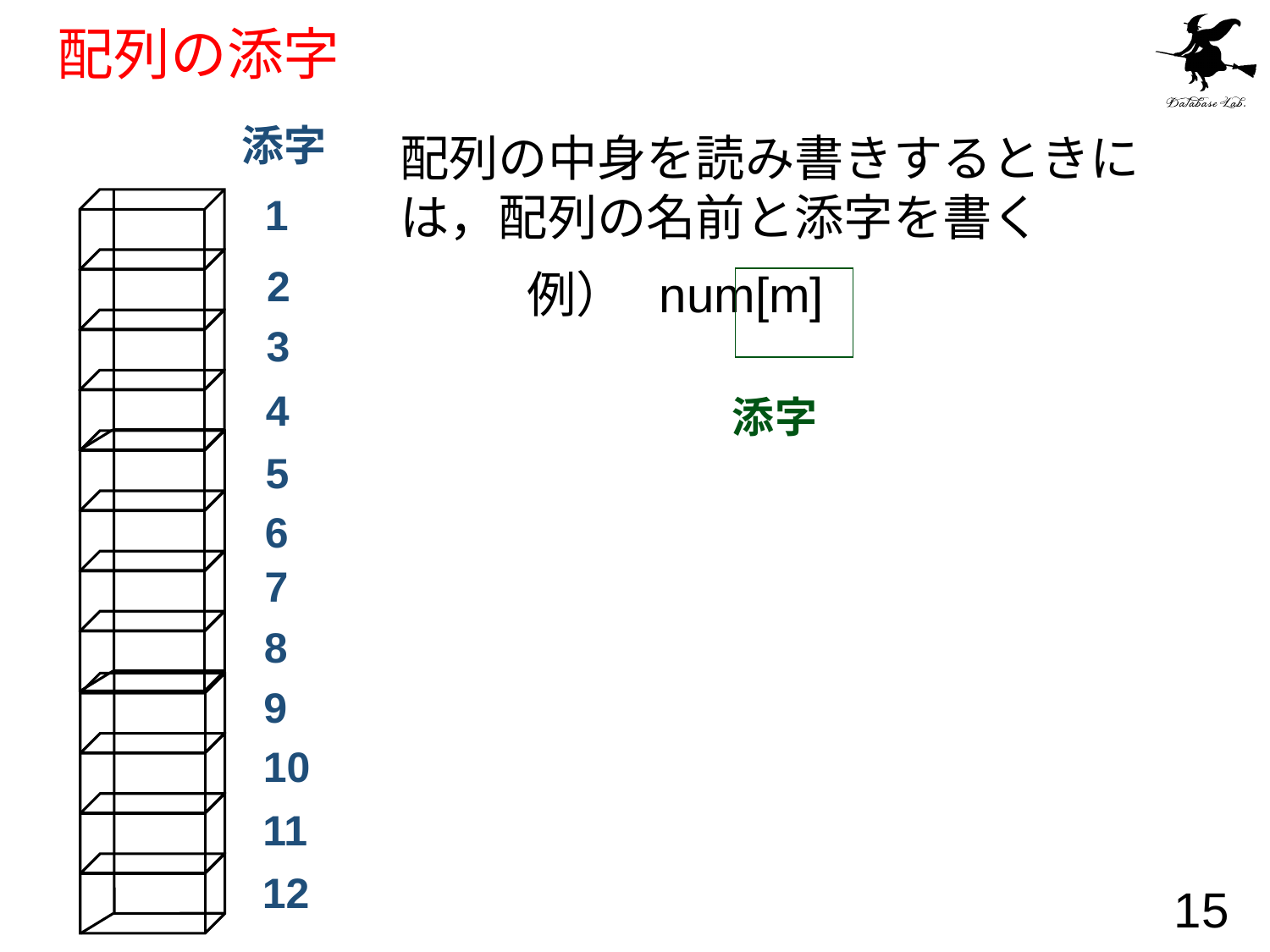

# 配列の添字
添字
配列の中身を読み書きするときには，配列の名前と添字を書く
	例）  num[m]

1

2

3
4
添字
5
6
7
8
9
10
11
12
15